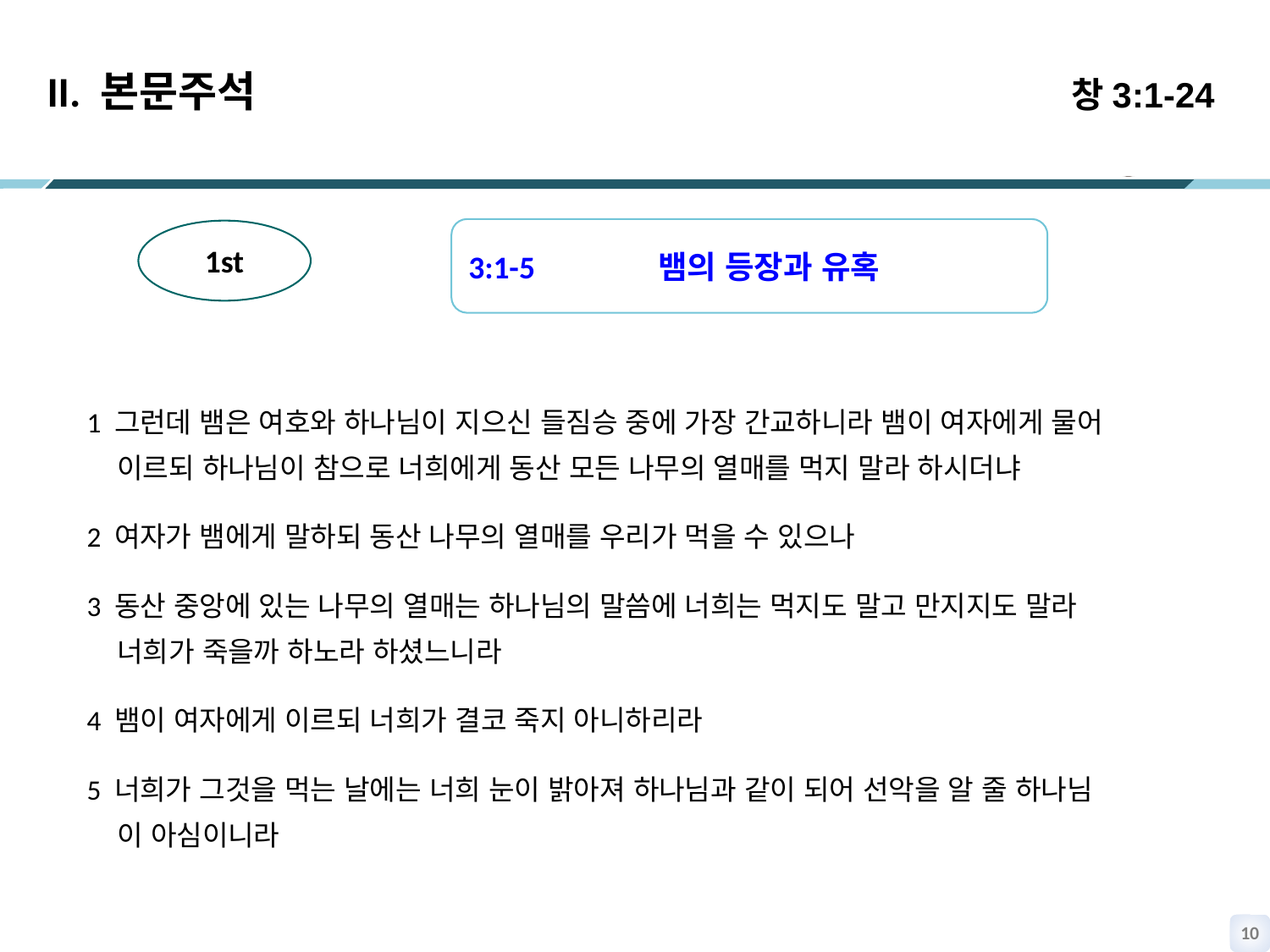

창3:1-24
# II. 본문주석

3:1-5                뱀의 등장과 유혹
1st

1 그런데 뱀은 여호와 하나님이 지으신 들짐승 중에 가장 간교하니라 뱀이 여자에게 물어

   이르되 하나님이 참으로 너희에게 동산 모든 나무의 열매를 먹지 말라 하시더냐

2 여자가 뱀에게 말하되 동산 나무의 열매를 우리가 먹을 수 있으나

3 동산 중앙에 있는 나무의 열매는 하나님의 말씀에 너희는 먹지도 말고 만지지도 말라

   너희가 죽을까 하노라 하셨느니라

4 뱀이 여자에게 이르되 너희가 결코 죽지 아니하리라

5 너희가 그것을 먹는 날에는 너희 눈이 밝아져 하나님과 같이 되어 선악을 알 줄 하나님

   이 아심이니라
10